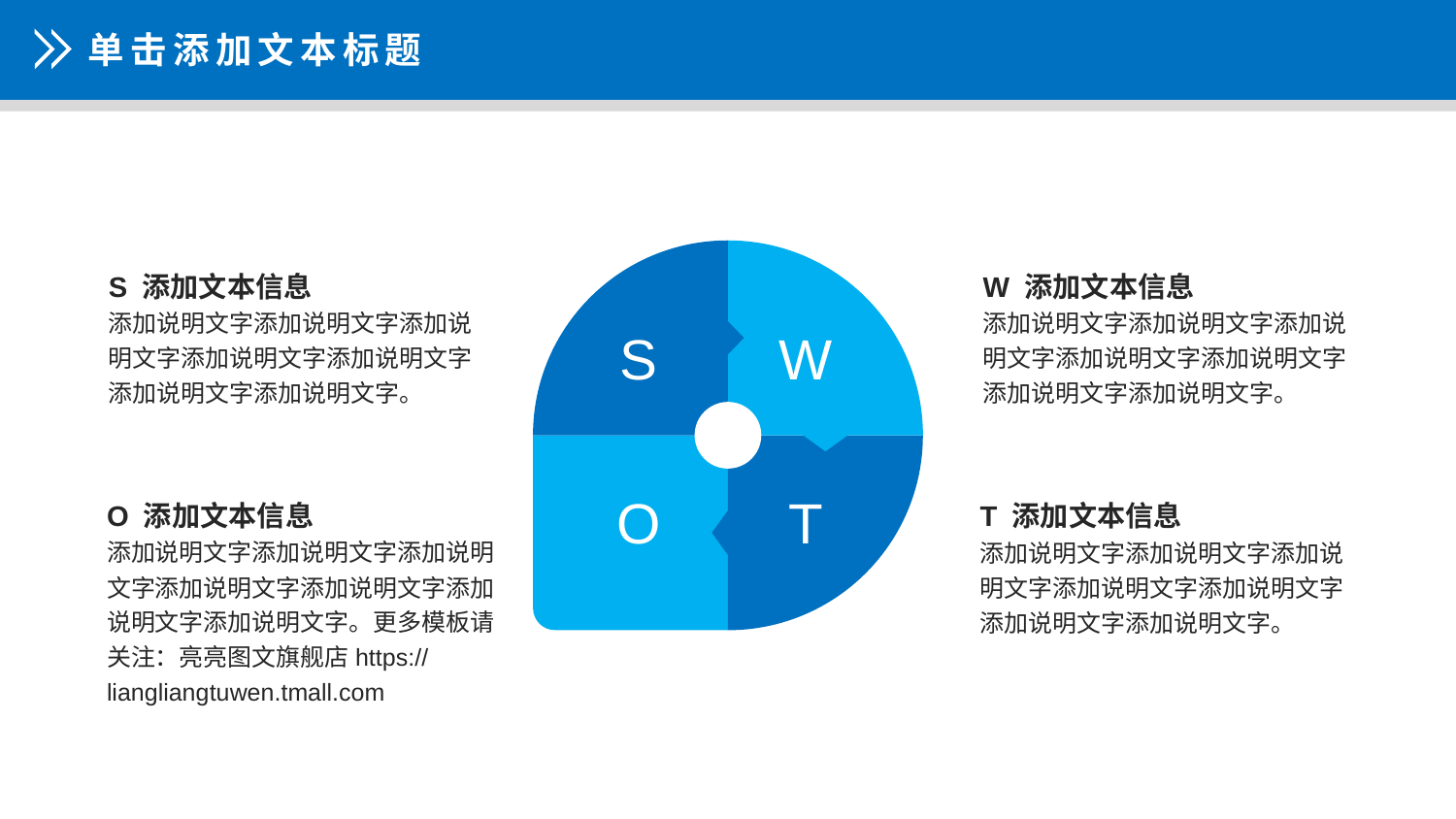

单击添加文本标题

S 添加文本信息
添加说明文字添加说明文字添加说明文字添加说明文字添加说明文字添加说明文字添加说明文字。
W 添加文本信息
添加说明文字添加说明文字添加说明文字添加说明文字添加说明文字添加说明文字添加说明文字。
S
W

O
T
O 添加文本信息
添加说明文字添加说明文字添加说明文字添加说明文字添加说明文字添加说明文字添加说明文字。更多模板请关注：亮亮图文旗舰店https://liangliangtuwen.tmall.com
T 添加文本信息
添加说明文字添加说明文字添加说明文字添加说明文字添加说明文字添加说明文字添加说明文字。